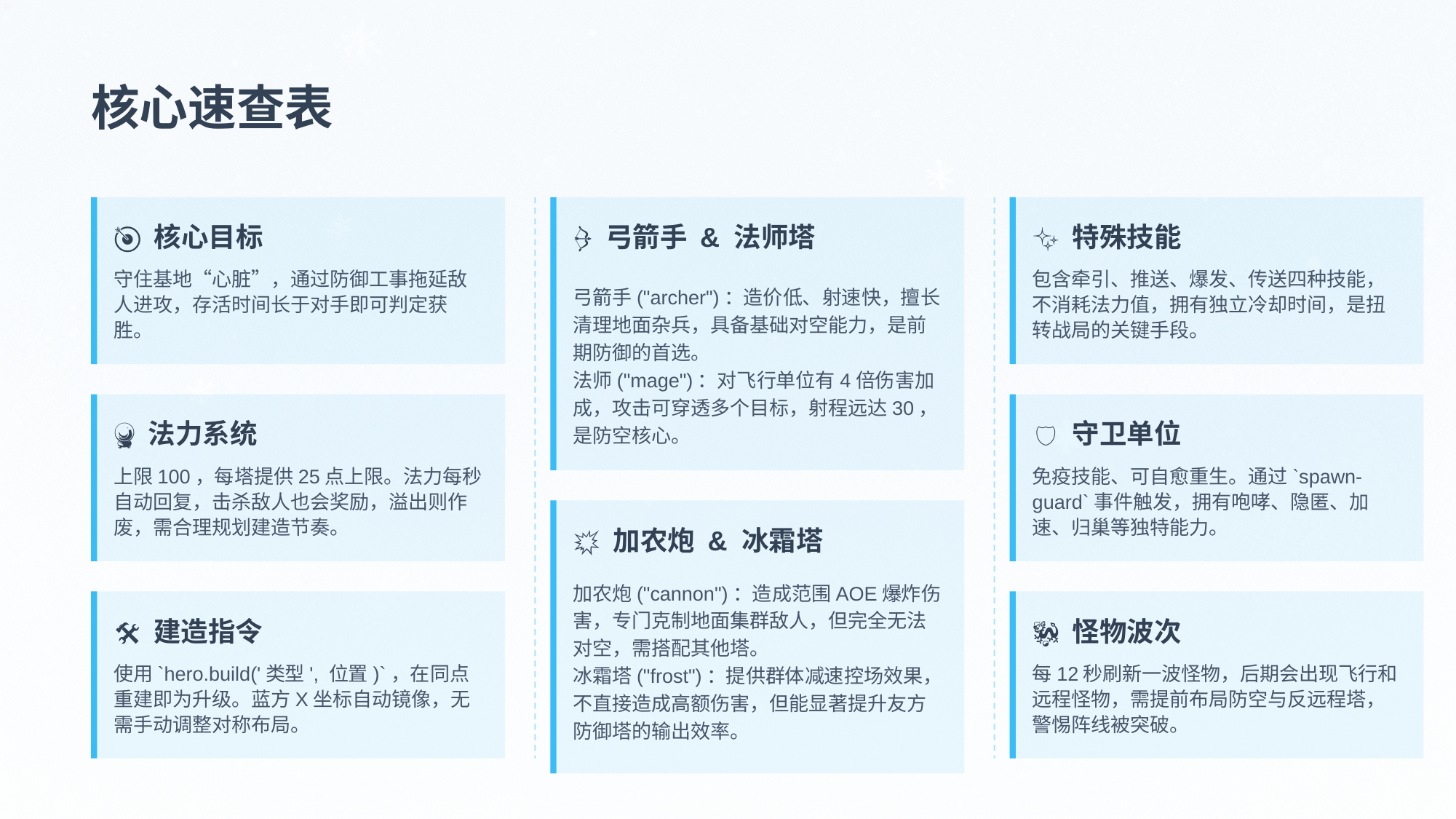

核心速查表

🎯 核心目标
🏹 弓箭手 & 法师塔
✨ 特殊技能
守住基地“心脏”，通过防御工事拖延敌人进攻，存活时间长于对手即可判定获胜。
包含牵引、推送、爆发、传送四种技能，不消耗法力值，拥有独立冷却时间，是扭转战局的关键手段。
弓箭手("archer")：造价低、射速快，擅长清理地面杂兵，具备基础对空能力，是前期防御的首选。
法师("mage")：对飞行单位有4倍伤害加成，攻击可穿透多个目标，射程远达30，是防空核心。

🔮 法力系统
🛡️ 守卫单位
上限100，每塔提供25点上限。法力每秒自动回复，击杀敌人也会奖励，溢出则作废，需合理规划建造节奏。
免疫技能、可自愈重生。通过`spawn-guard`事件触发，拥有咆哮、隐匿、加速、归巢等独特能力。

💥 加农炮 & 冰霜塔
加农炮("cannon")：造成范围AOE爆炸伤害，专门克制地面集群敌人，但完全无法对空，需搭配其他塔。
冰霜塔("frost")：提供群体减速控场效果，不直接造成高额伤害，但能显著提升友方防御塔的输出效率。

🛠️ 建造指令
🐉 怪物波次
使用`hero.build('类型', 位置)`，在同点重建即为升级。蓝方X坐标自动镜像，无需手动调整对称布局。
每12秒刷新一波怪物，后期会出现飞行和远程怪物，需提前布局防空与反远程塔，警惕阵线被突破。